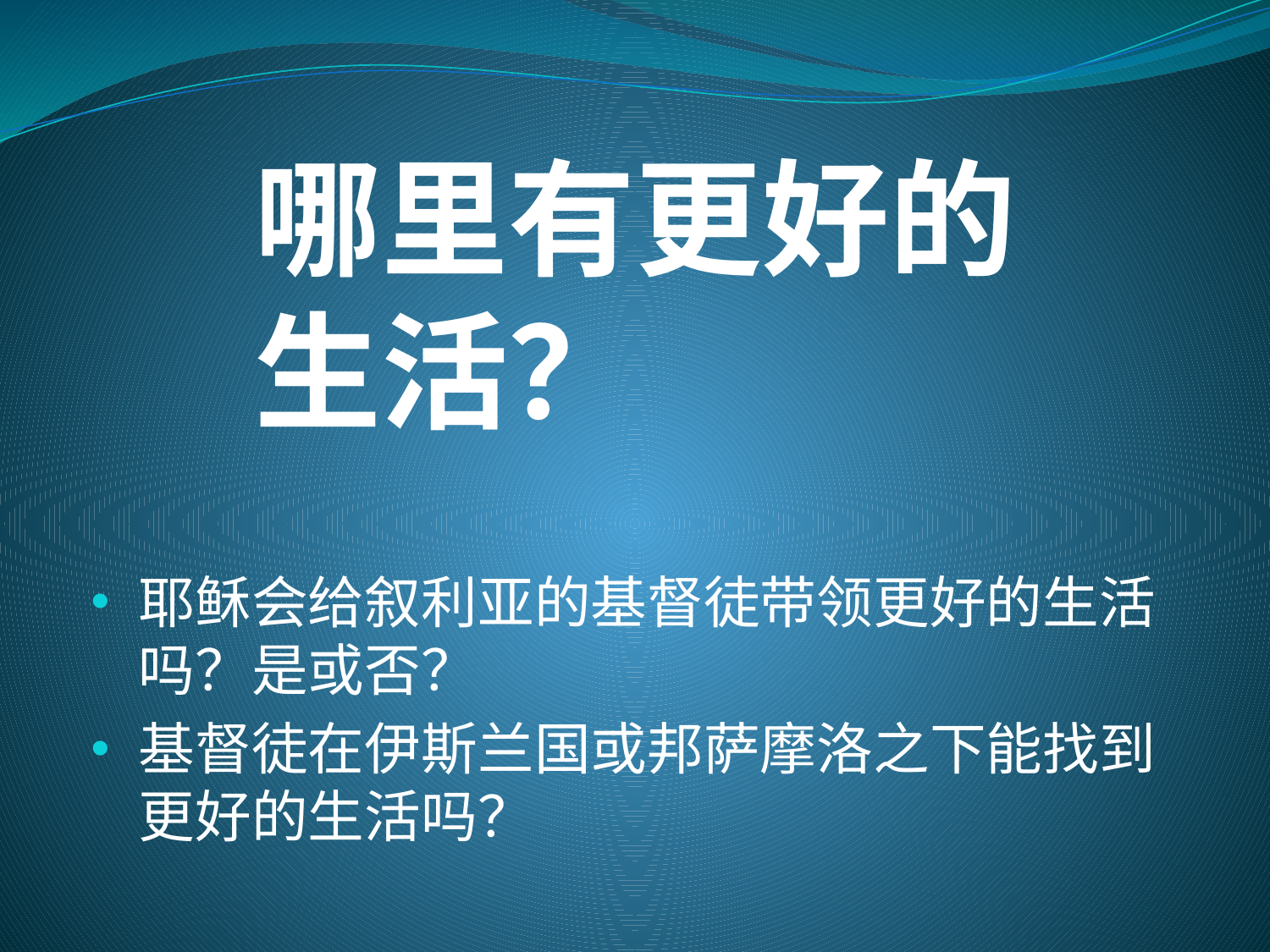

# 哪里有更好的生活？
耶稣会给叙利亚的基督徒带领更好的生活吗？是或否？
基督徒在伊斯兰国或邦萨摩洛之下能找到更好的生活吗？